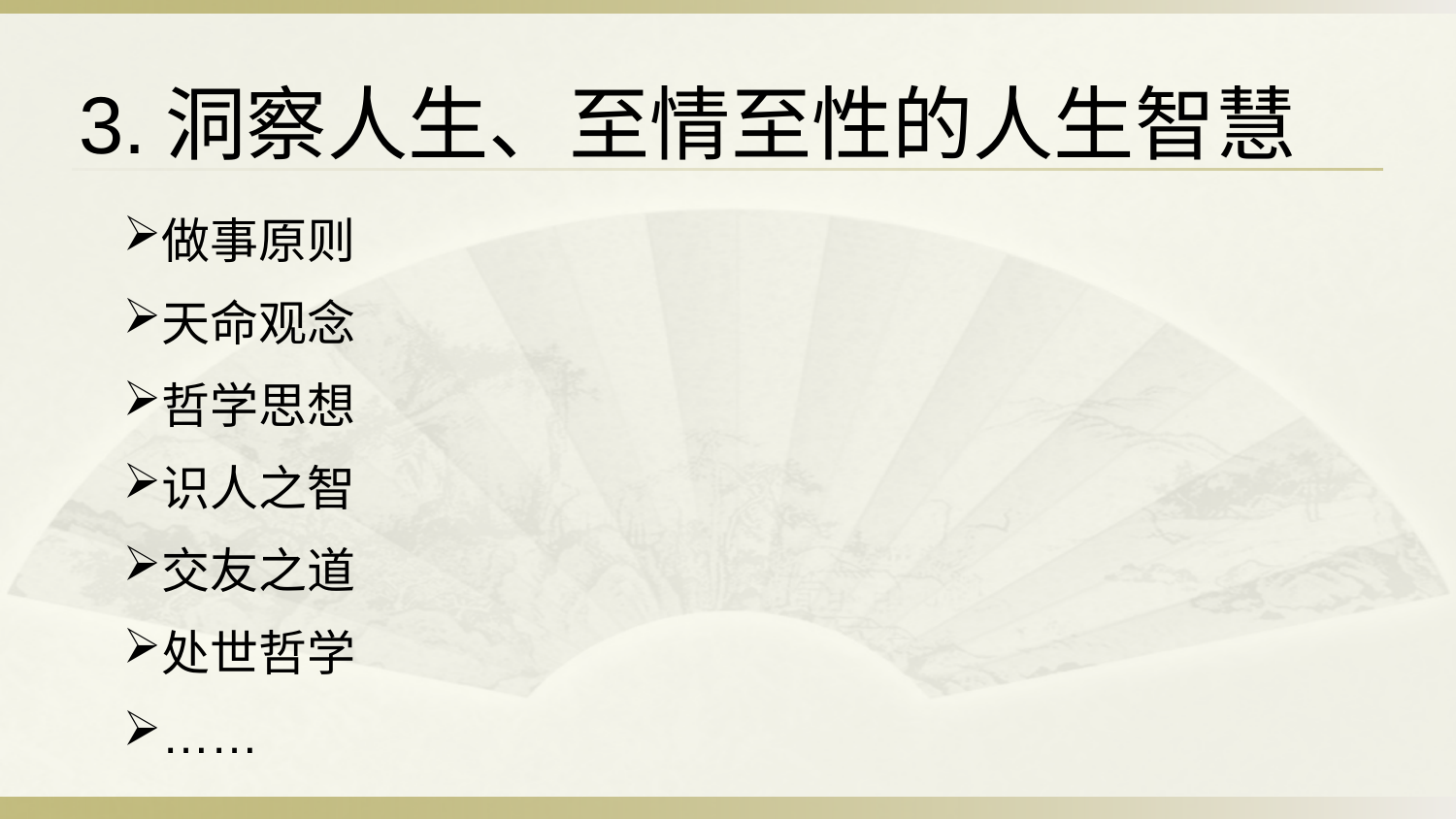

3.洞察人生、至情至性的人生智慧
做事原则
天命观念
哲学思想
识人之智
交友之道
处世哲学
……